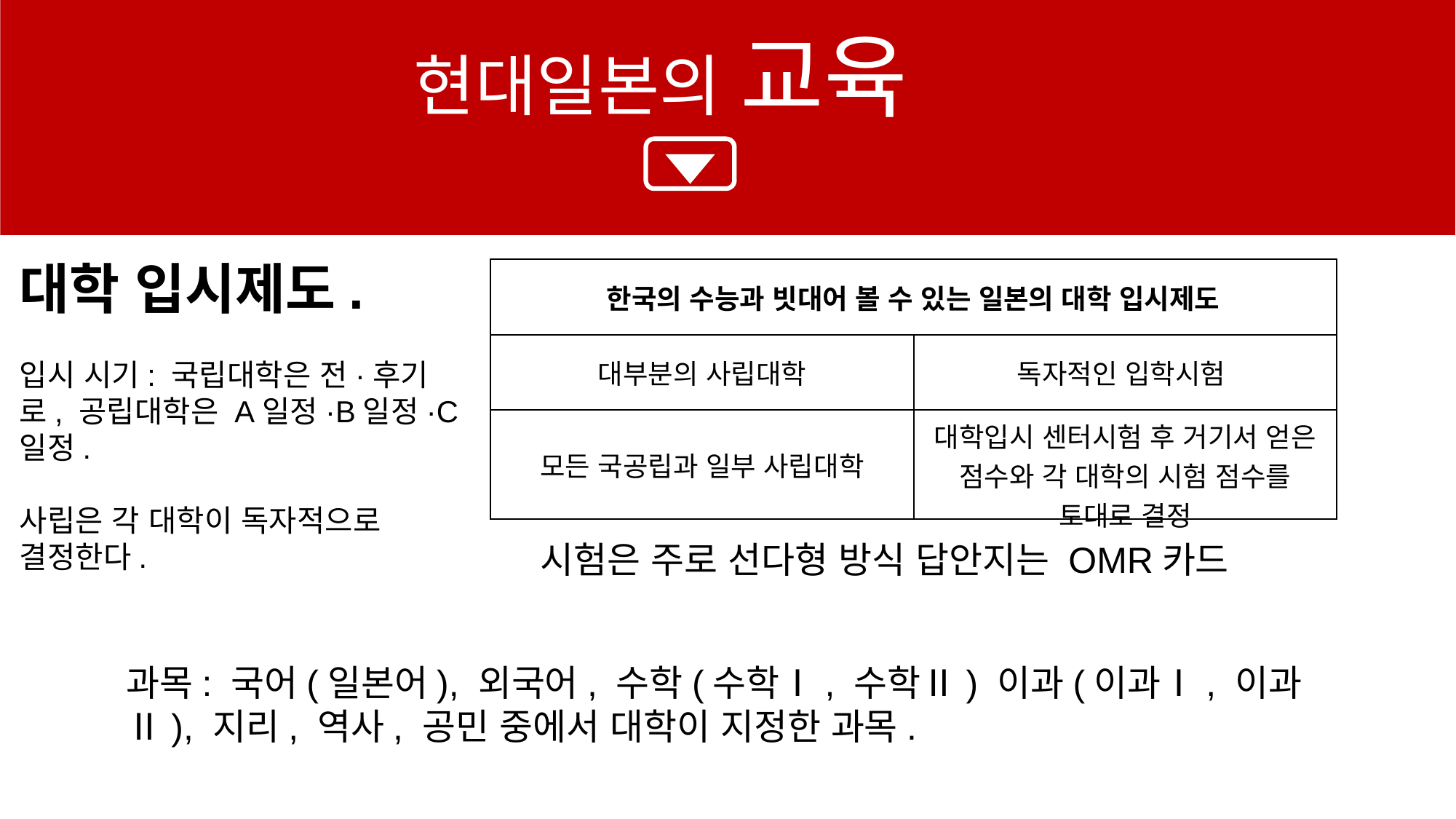

현대일본의 교육

대학 입시제도.
| 한국의 수능과 빗대어 볼 수 있는 일본의 대학 입시제도 |  |
| --- | --- |
| 대부분의 사립대학 | 독자적인 입학시험 |
| 모든 국공립과 일부 사립대학 | 대학입시 센터시험 후 거기서 얻은 점수와 각 대학의 시험 점수를 토대로 결정 |

입시 시기: 국립대학은 전·후기로, 공립대학은 A일정·B일정·C일정.

사립은 각 대학이 독자적으로 결정한다.

시험은 주로 선다형 방식 답안지는 OMR카드
과목: 국어(일본어), 외국어, 수학(수학Ⅰ, 수학Ⅱ) 이과(이과Ⅰ, 이과Ⅱ), 지리, 역사, 공민 중에서 대학이 지정한 과목.